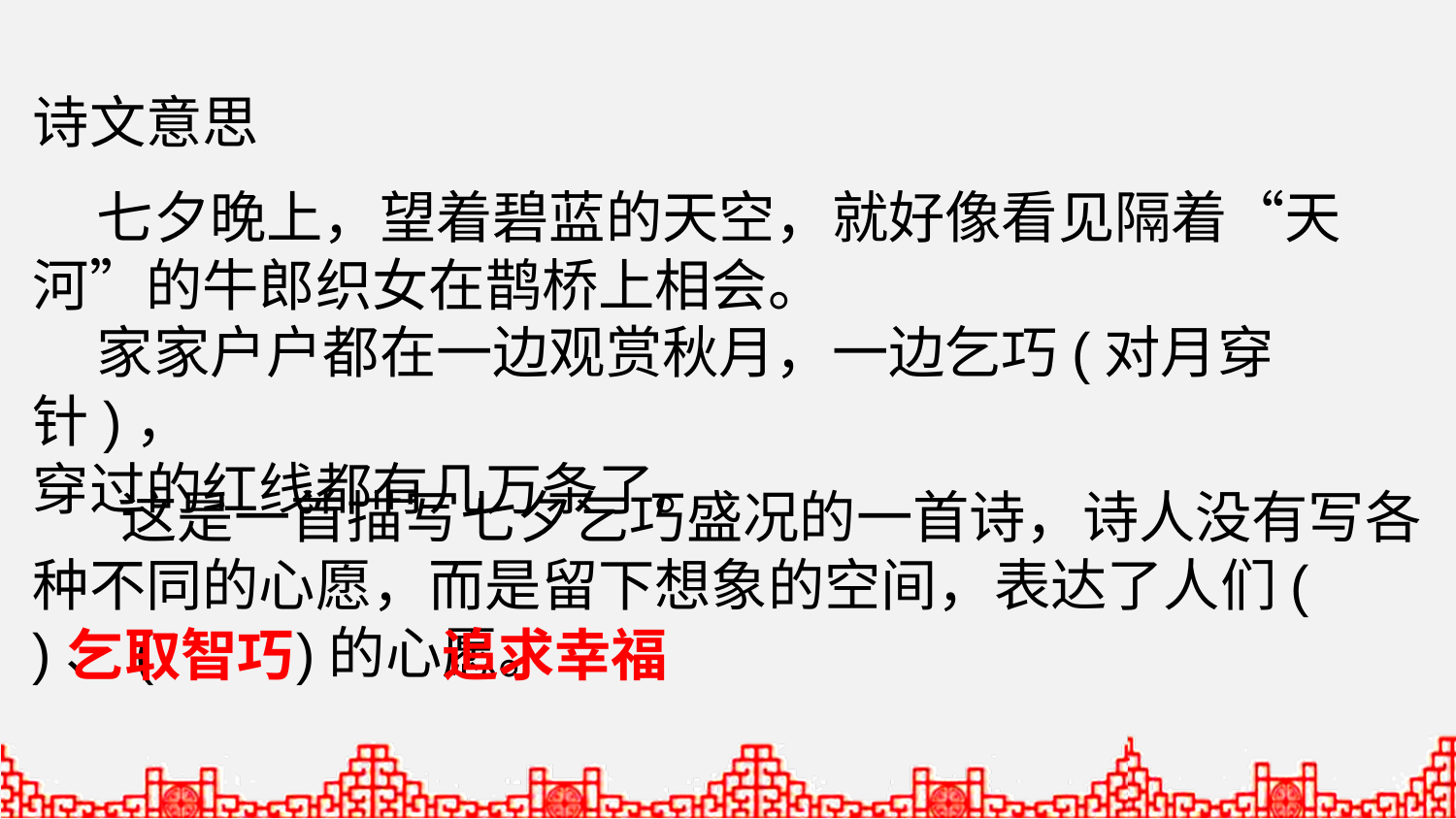

诗文意思
    七夕晚上，望着碧蓝的天空，就好像看见隔着“天河”的牛郎织女在鹊桥上相会。
    家家户户都在一边观赏秋月，一边乞巧(对月穿针)，
穿过的红线都有几万条了。
       这是一首描写七夕乞巧盛况的一首诗，诗人没有写各种不同的心愿，而是留下想象的空间，表达了人们(         )、(         )的心愿。
乞取智巧
追求幸福